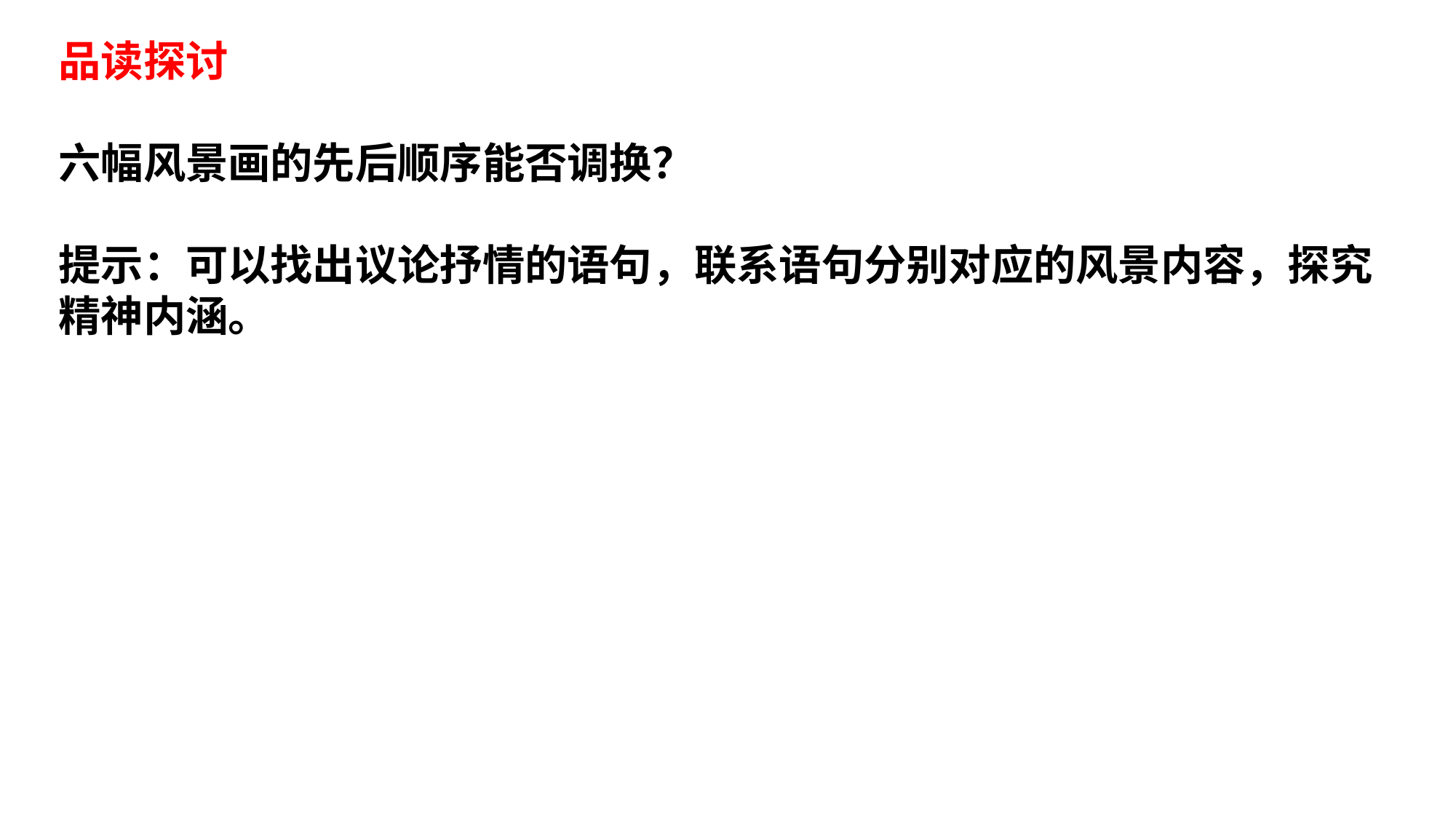

品读探讨

六幅风景画的先后顺序能否调换？

提示：可以找出议论抒情的语句，联系语句分别对应的风景内容，探究精神内涵。